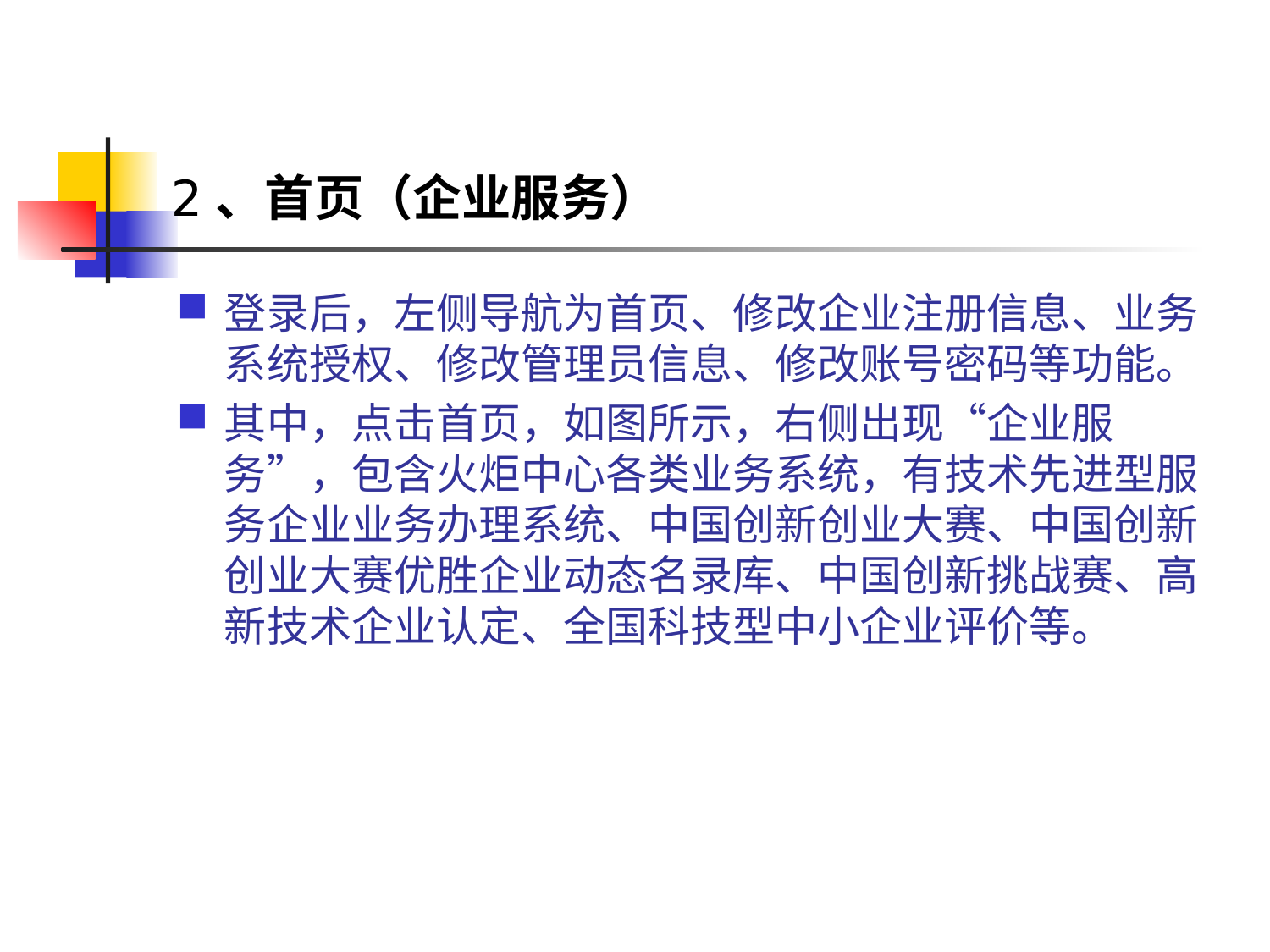

# 2、首页（企业服务）
登录后，左侧导航为首页、修改企业注册信息、业务系统授权、修改管理员信息、修改账号密码等功能。
其中，点击首页，如图所示，右侧出现“企业服务”，包含火炬中心各类业务系统，有技术先进型服务企业业务办理系统、中国创新创业大赛、中国创新创业大赛优胜企业动态名录库、中国创新挑战赛、高新技术企业认定、全国科技型中小企业评价等。